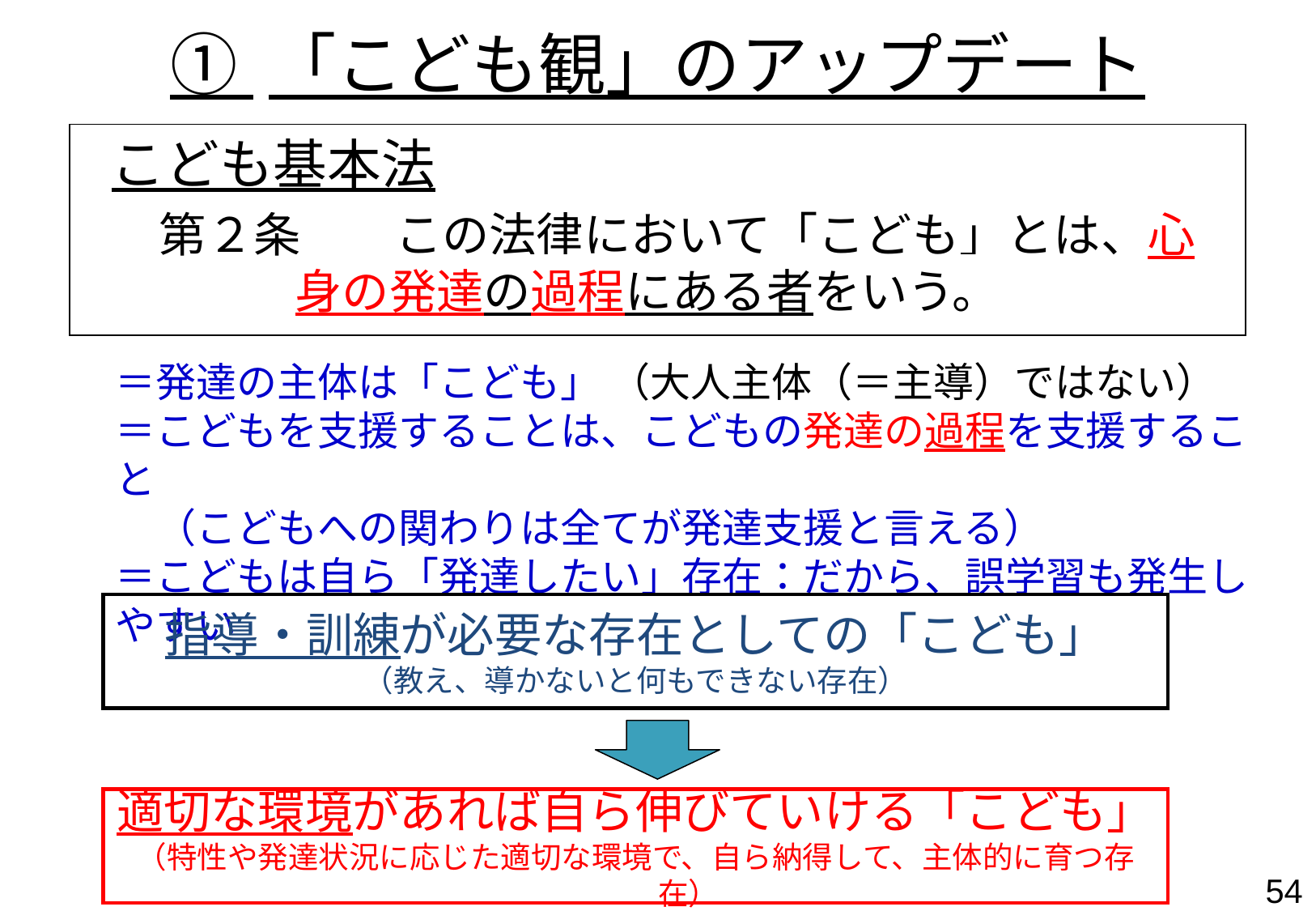

① 「こども観」のアップデート
こども基本法
第２条　　この法律において「こども」とは、心身の発達の過程にある者をいう。
＝発達の主体は「こども」 （大人主体（＝主導）ではない）
＝こどもを支援することは、こどもの発達の過程を支援すること
　（こどもへの関わりは全てが発達支援と言える）
＝こどもは自ら「発達したい」存在：だから、誤学習も発生しやすい
指導・訓練が必要な存在としての「こども」
（教え、導かないと何もできない存在）

適切な環境があれば自ら伸びていける「こども」
（特性や発達状況に応じた適切な環境で、自ら納得して、主体的に育つ存在）
54